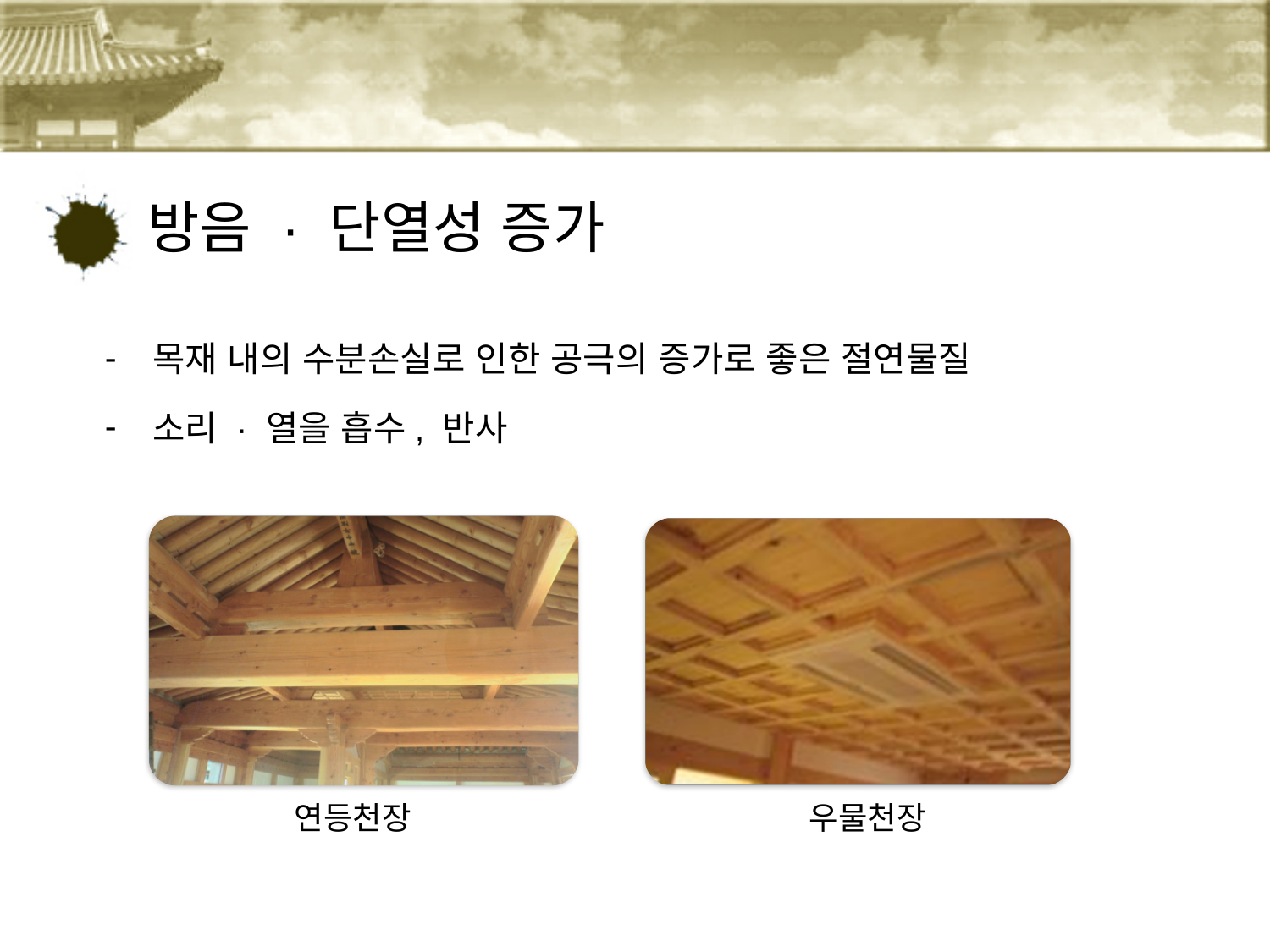

# 방음 · 단열성 증가

목재 내의 수분손실로 인한 공극의 증가로 좋은 절연물질

소리 · 열을 흡수, 반사

연등천장
우물천장